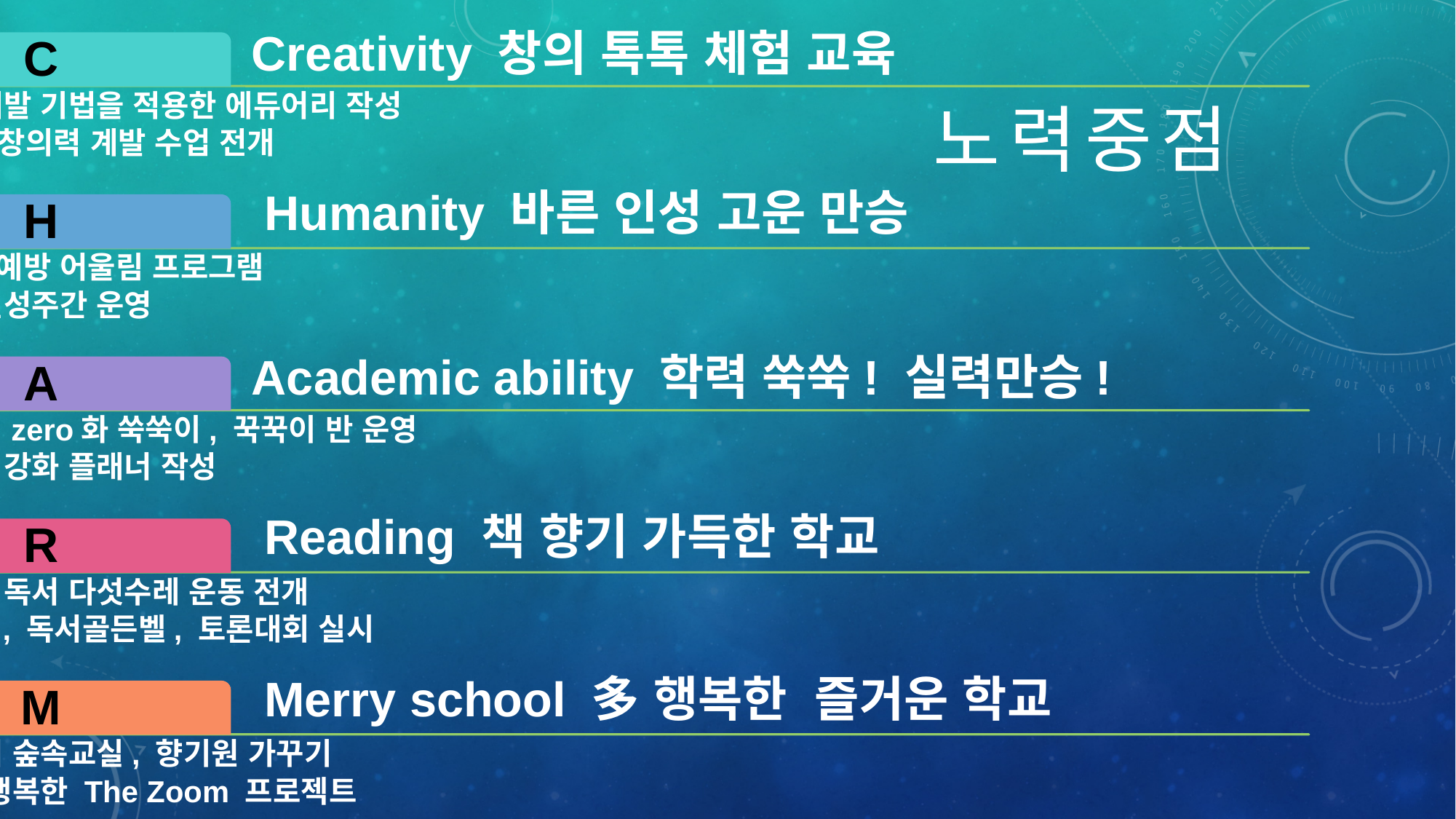

Creativity 창의 톡톡 체험 교육
C
창의력 계발 기법을 적용한 에듀어리 작성
E=mc2 창의력 계발 수업 전개
  Humanity 바른 인성 고운 만승
H
학교폭력예방 어울림 프로그램
테마별 인성주간 운영
  Academic ability 학력 쑥쑥! 실력만승!
A
학습부진 zero화 쑥쑥이, 꾹꾹이 반 운영
학습동기 강화 플래너 작성
  Reading 책 향기 가득한 학교
R
사제동행 독서 다섯수레 운동 전개
독서퀴즈, 독서골든벨, 토론대회 실시
  Merry school 多 행복한  즐거운 학교
M
학생 쉼터 숲속교실, 향기원 가꾸기
Spt 더 행복한 The Zoom 프로젝트
# 노력중점